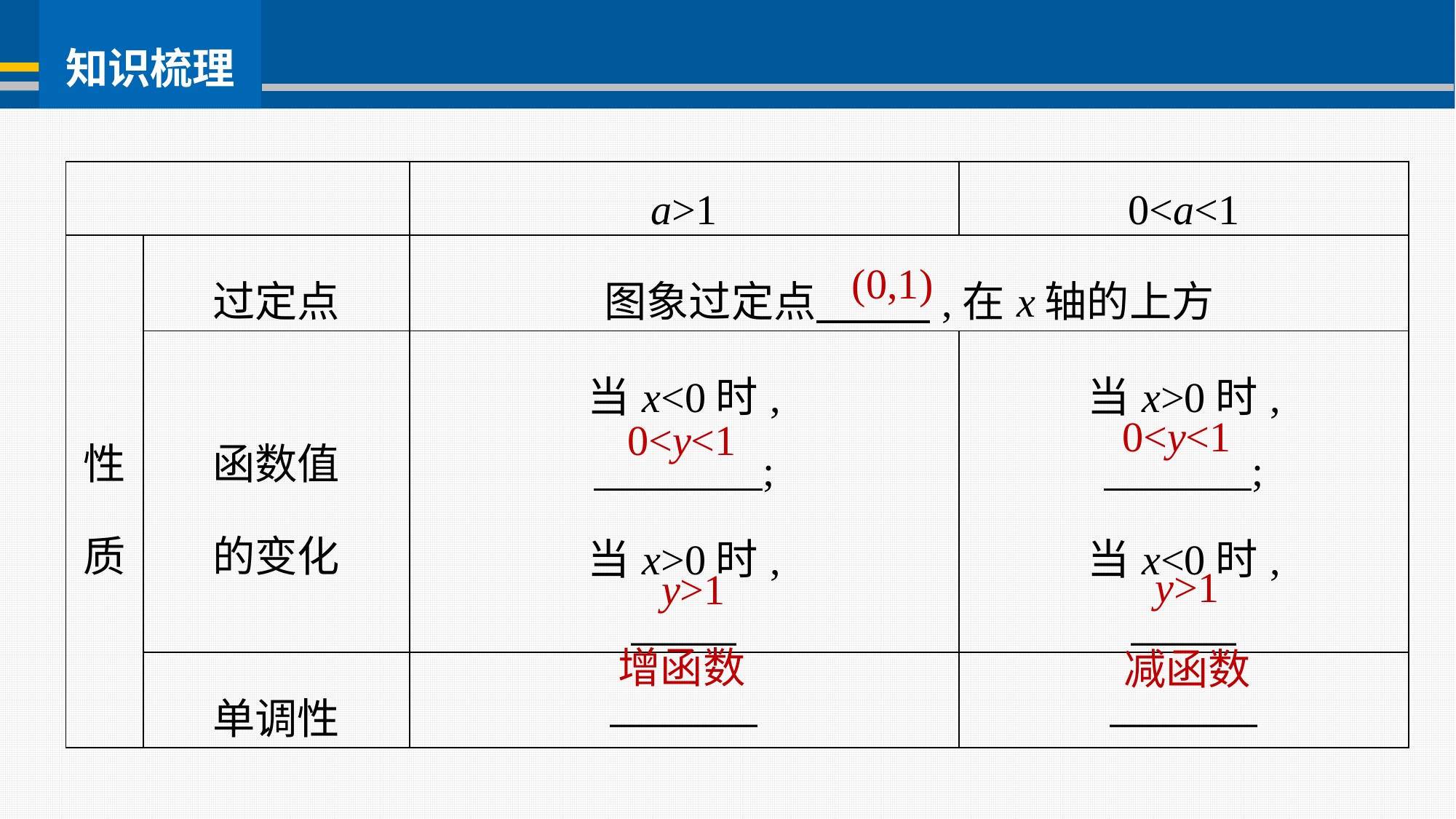

|  |  | a>1 | 0<a<1 |
| --- | --- | --- | --- |
| 性 质 | 过定点 | 图象过定点 ,在x轴的上方 |  |
|  | 函数值 的变化 | 当x<0时, ; 当x>0时, \_\_\_\_\_ | 当x>0时, ; 当x<0时, \_\_\_\_\_ |
|  | 单调性 | \_\_\_\_\_\_\_ | \_\_\_\_\_\_\_ |
(0,1)
0<y<1
0<y<1
y>1
y>1
增函数
减函数